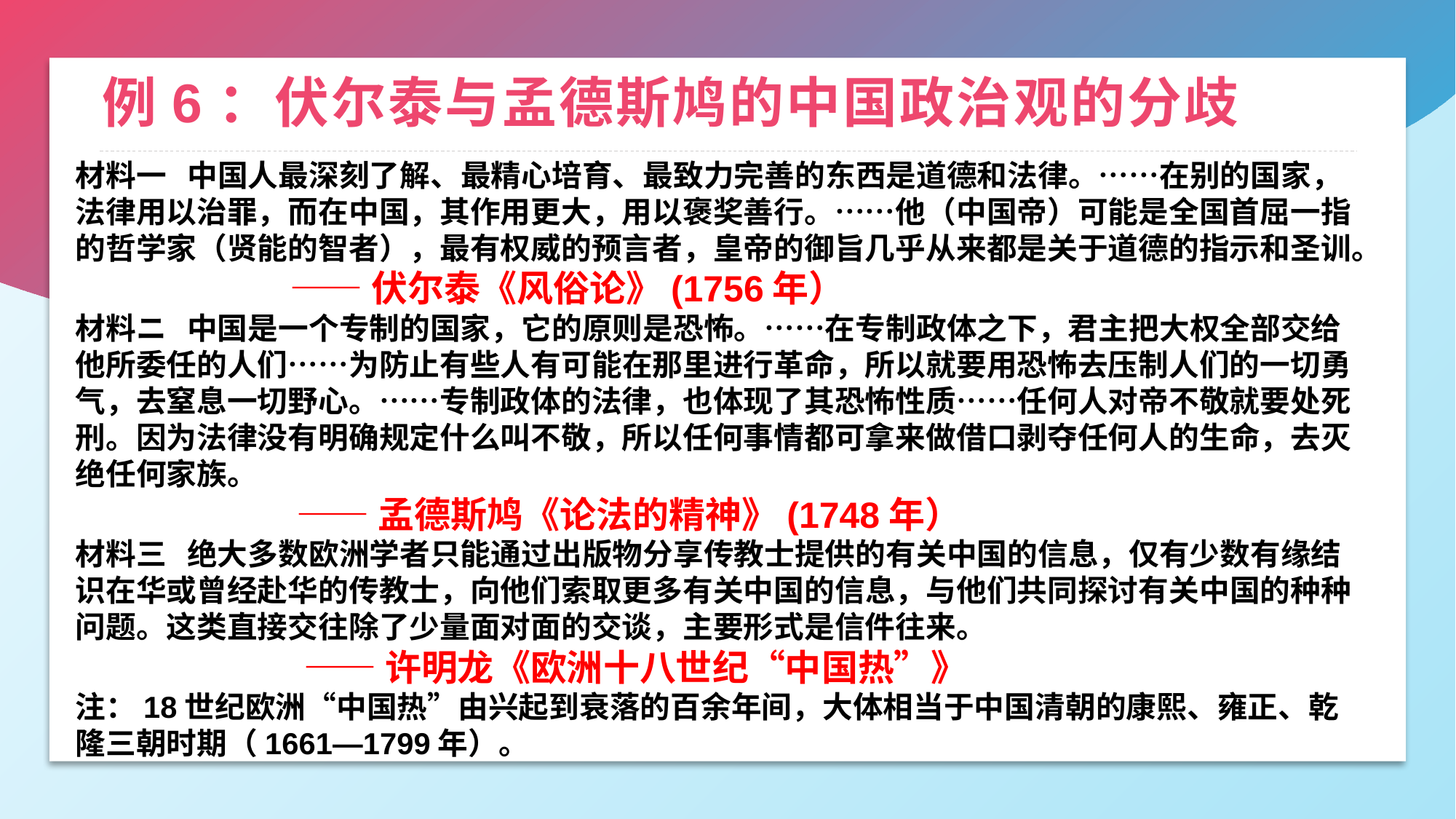

# 例6：伏尔泰与孟德斯鸠的中国政治观的分歧
材料一   中国人最深刻了解、最精心培育、最致力完善的东西是道德和法律。……在别的国家，法律用以治罪，而在中国，其作用更大，用以褒奖善行。……他（中国帝）可能是全国首屈一指的哲学家（贤能的智者），最有权威的预言者，皇帝的御旨几乎从来都是关于道德的指示和圣训。
                               ——伏尔泰《风俗论》(1756年）
材料ニ   中国是一个专制的国家，它的原则是恐怖。……在专制政体之下，君主把大权全部交给他所委任的人们……为防止有些人有可能在那里进行革命，所以就要用恐怖去压制人们的一切勇气，去窒息一切野心。……专制政体的法律，也体现了其恐怖性质……任何人对帝不敬就要处死刑。因为法律没有明确规定什么叫不敬，所以任何事情都可拿来做借口剥夺任何人的生命，去灭绝任何家族。
                           ——孟德斯鸠《论法的精神》(1748年）
材料三   绝大多数欧洲学者只能通过出版物分享传教士提供的有关中国的信息，仅有少数有缘结识在华或曾经赴华的传教士，向他们索取更多有关中国的信息，与他们共同探讨有关中国的种种问题。这类直接交往除了少量面对面的交谈，主要形式是信件往来。
                                 ——许明龙《欧洲十八世纪“中国热”》
注：18世纪欧洲“中国热”由兴起到衰落的百余年间，大体相当于中国清朝的康熙、雍正、乾隆三朝时期（1661—1799年）。